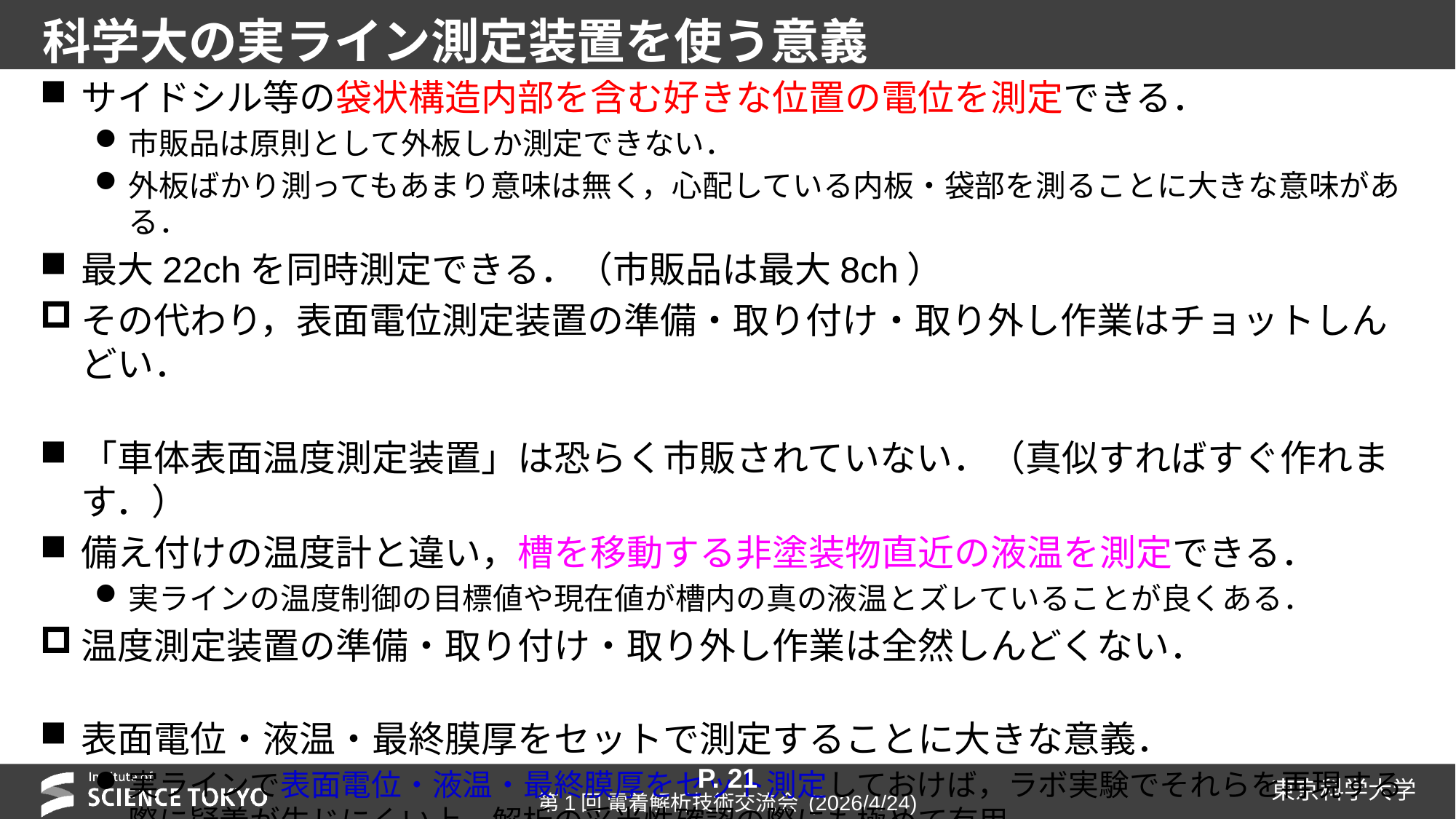

# 科学大の実ライン測定装置を使う意義
サイドシル等の袋状構造内部を含む好きな位置の電位を測定できる．
市販品は原則として外板しか測定できない．
外板ばかり測ってもあまり意味は無く，心配している内板・袋部を測ることに大きな意味がある．
最大22chを同時測定できる．（市販品は最大8ch）
その代わり，表面電位測定装置の準備・取り付け・取り外し作業はチョットしんどい．

「車体表面温度測定装置」は恐らく市販されていない．（真似すればすぐ作れます．）
備え付けの温度計と違い，槽を移動する非塗装物直近の液温を測定できる．
実ラインの温度制御の目標値や現在値が槽内の真の液温とズレていることが良くある．
温度測定装置の準備・取り付け・取り外し作業は全然しんどくない．

表面電位・液温・最終膜厚をセットで測定することに大きな意義．
実ラインで表面電位・液温・最終膜厚をセット測定しておけば，ラボ実験でそれらを再現する際に疑義が生じにくい上，解析の妥当性確認の際にも極めて有用．
P. 21